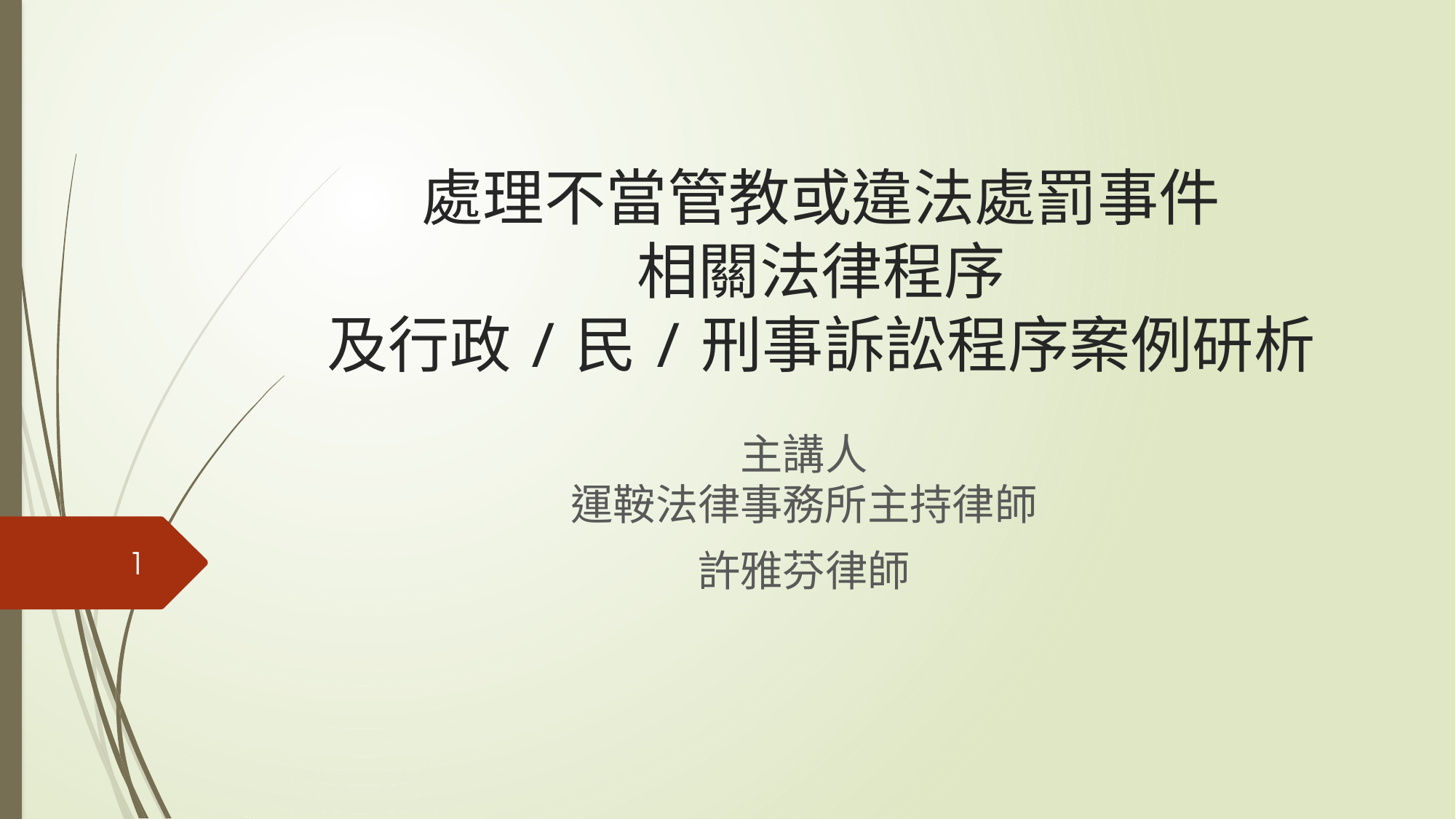

# 處理不當管教或違法處罰事件 相關法律程序 及行政/民/刑事訴訟程序案例研析
主講人
運鞍法律事務所主持律師
許雅芬律師
1